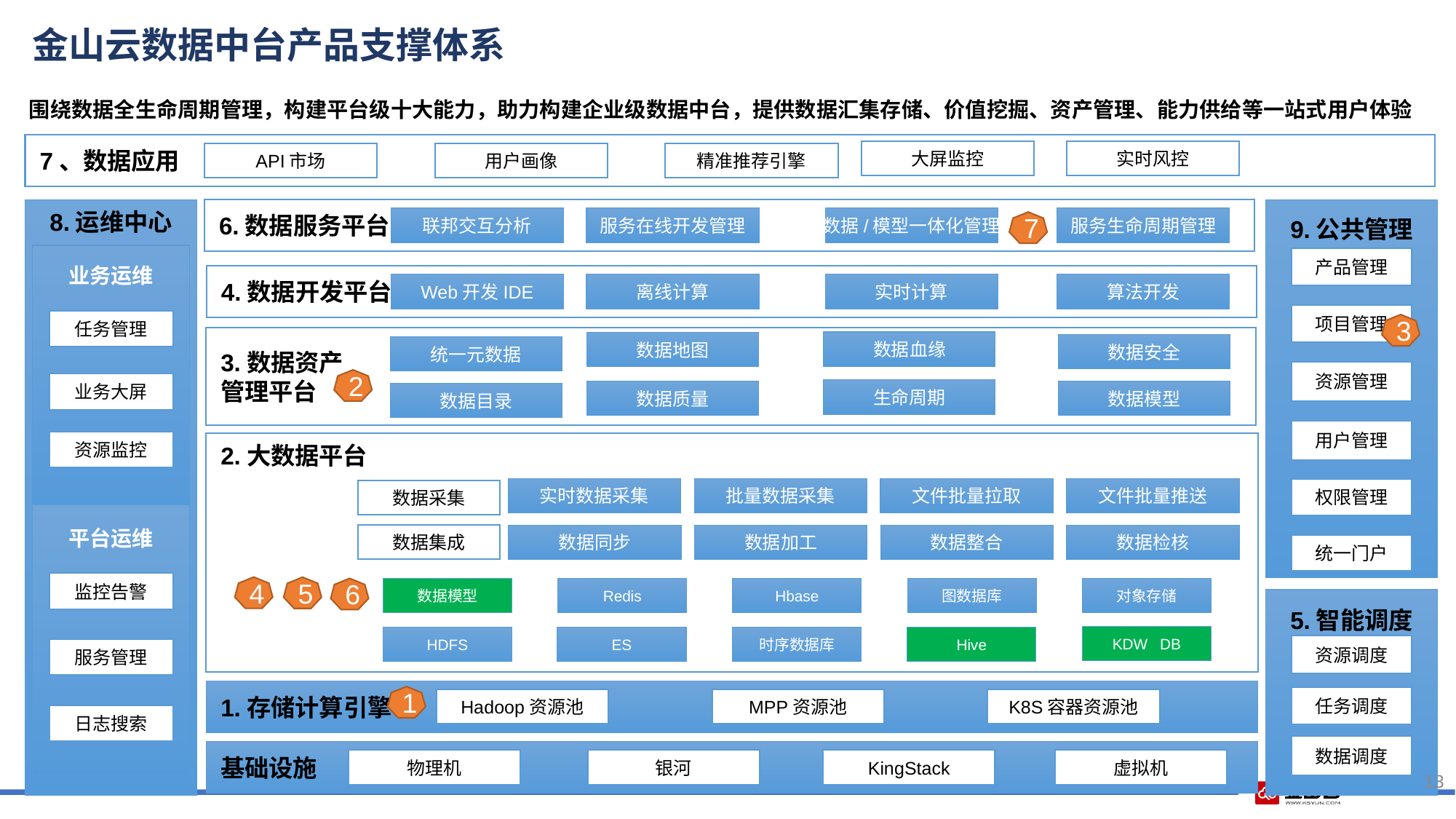

金山云数据中台产品支撑体系
围绕数据全生命周期管理，构建平台级十大能力，助力构建企业级数据中台，提供数据汇集存储、价值挖掘、资产管理、能力供给等一站式用户体验
7、数据应用
大屏监控
实时风控
API市场
用户画像
精准推荐引擎
9.公共管理

8.运维中心

6.数据服务平台
联邦交互分析
服务在线开发管理
数据/模型一体化管理
服务生命周期管理
7
业务运维

产品管理
4.数据开发平台
Web开发IDE
离线计算
实时计算
算法开发
项目管理
任务管理
3
3.数据资产
管理平台
数据血缘
数据地图
数据安全
统一元数据
资源管理
2
业务大屏
生命周期
数据质量
数据模型
数据目录
用户管理
资源监控
2.大数据平台
实时数据采集
批量数据采集
文件批量拉取
文件批量推送
权限管理
数据采集
平台运维

数据集成
数据同步
数据加工
数据整合
数据检核
统一门户
监控告警
4
5
数据模型
Redis
Hbase
图数据库
对象存储
6
5.智能调度

KDW   DB
HDFS
Hive
ES
时序数据库
资源调度
服务管理
1.存储计算引擎
1
任务调度
Hadoop资源池
MPP资源池
K8S容器资源池
日志搜索
数据调度
基础设施
物理机
银河
KingStack
虚拟机
13